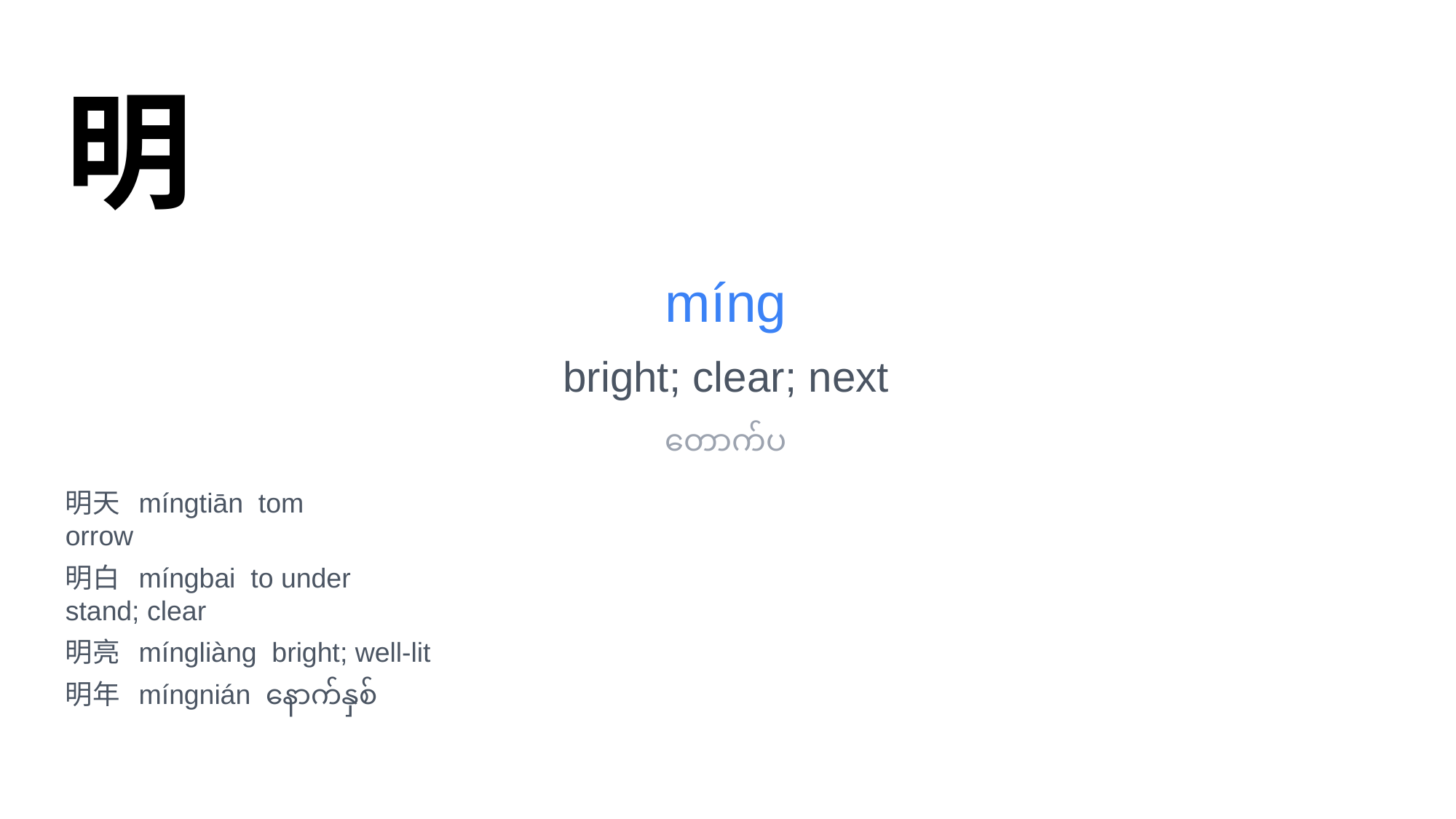

明
míng
bright; clear; next
တောက်ပ
明天  míngtiān  tom
orrow
明白  míngbai  to under
stand; clear
明亮  míngliàng  bright; well-lit
明年  míngnián  နောက်နှစ်